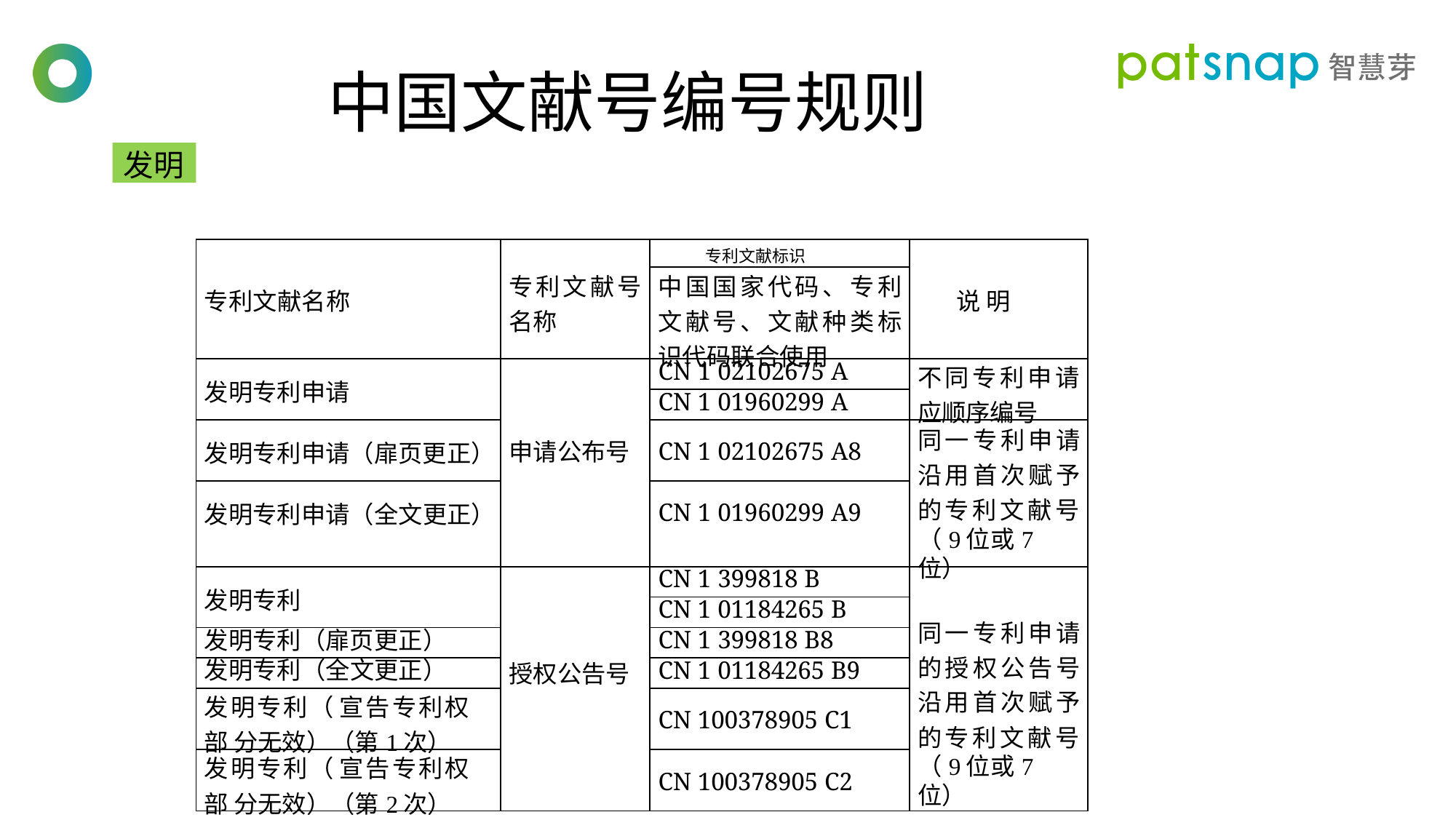

中国文献号编号规则
发明
| 专利文献名称 | 专利文献号 名称 | 专利文献标识 | 说 明 |
| --- | --- | --- | --- |
|  |  | 中国国家代码、专利 文献号、文献种类标 识代码联合使用 |  |
| 发明专利申请 | 申请公布号 | CN 1 02102675 A | 不同专利申请 应顺序编号 |
|  |  | CN 1 01960299 A |  |
| 发明专利申请（扉页更正） |  | CN 1 02102675 A8 | 同一专利申请 沿用首次赋予 的专利文献号 （9位或7位） |
| 发明专利申请（全文更正） |  | CN 1 01960299 A9 |  |
| 发明专利 | 授权公告号 | CN 1 399818 B | 同一专利申请 的授权公告号 沿用首次赋予 的专利文献号 （9位或7位） |
|  |  | CN 1 01184265 B |  |
| 发明专利（扉页更正） |  | CN 1 399818 B8 |  |
| 发明专利（全文更正） |  | CN 1 01184265 B9 |  |
| 发明专利（ 宣告专利权部 分无效）（第1次） |  | CN 100378905 C1 |  |
| 发明专利（ 宣告专利权部 分无效）（第2次） |  | CN 100378905 C2 |  |